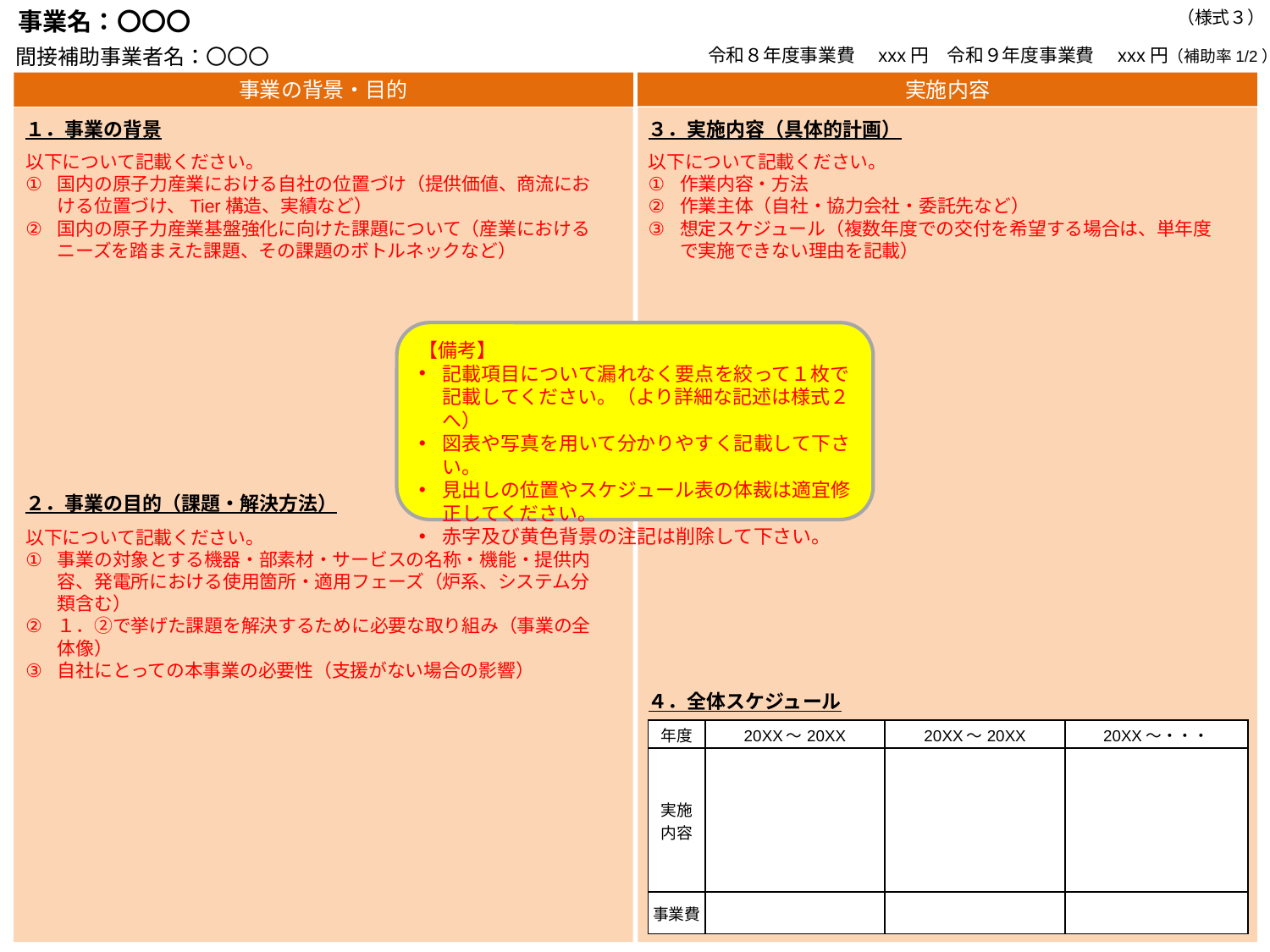

事業名：〇〇〇
間接補助事業者名：〇〇〇
令和８年度事業費　xxx円　令和９年度事業費　xxx円（補助率1/2）
事業名、事業者名、事業費（補助事業に要する経費）を記載下さい。
単年度事業の場合は「令和９年度事業費　〇〇円」を削除して下さい。
３．実施内容（具体的計画）
１．事業の背景
以下について記載ください。
国内の原子力産業における自社の位置づけ（提供価値、商流における位置づけ、Tier構造、実績など）
国内の原子力産業基盤強化に向けた課題について（産業におけるニーズを踏まえた課題、その課題のボトルネックなど）
以下について記載ください。
作業内容・方法
作業主体（自社・協力会社・委託先など）
想定スケジュール（複数年度での交付を希望する場合は、単年度で実施できない理由を記載）
実施体制図は様式４に記載いただくため記載不要です。
【備考】
記載項目について漏れなく要点を絞って１枚で記載してください。（より詳細な記述は様式２へ）
図表や写真を用いて分かりやすく記載して下さい。
見出しの位置やスケジュール表の体裁は適宜修正してください。
赤字及び黄色背景の注記は削除して下さい。
２．事業の目的（課題・解決方法）
以下について記載ください。
事業の対象とする機器・部素材・サービスの名称・機能・提供内容、発電所における使用箇所・適用フェーズ（炉系、システム分類含む）
１．②で挙げた課題を解決するために必要な取り組み（事業の全体像）
自社にとっての本事業の必要性（支援がない場合の影響）
４．全体スケジュール
| 年度 | 20XX～20XX | 20XX～20XX | 20XX～・・・ |
| --- | --- | --- | --- |
| 実施 内容 |  |  |  |
| 事業費 |  |  |  |